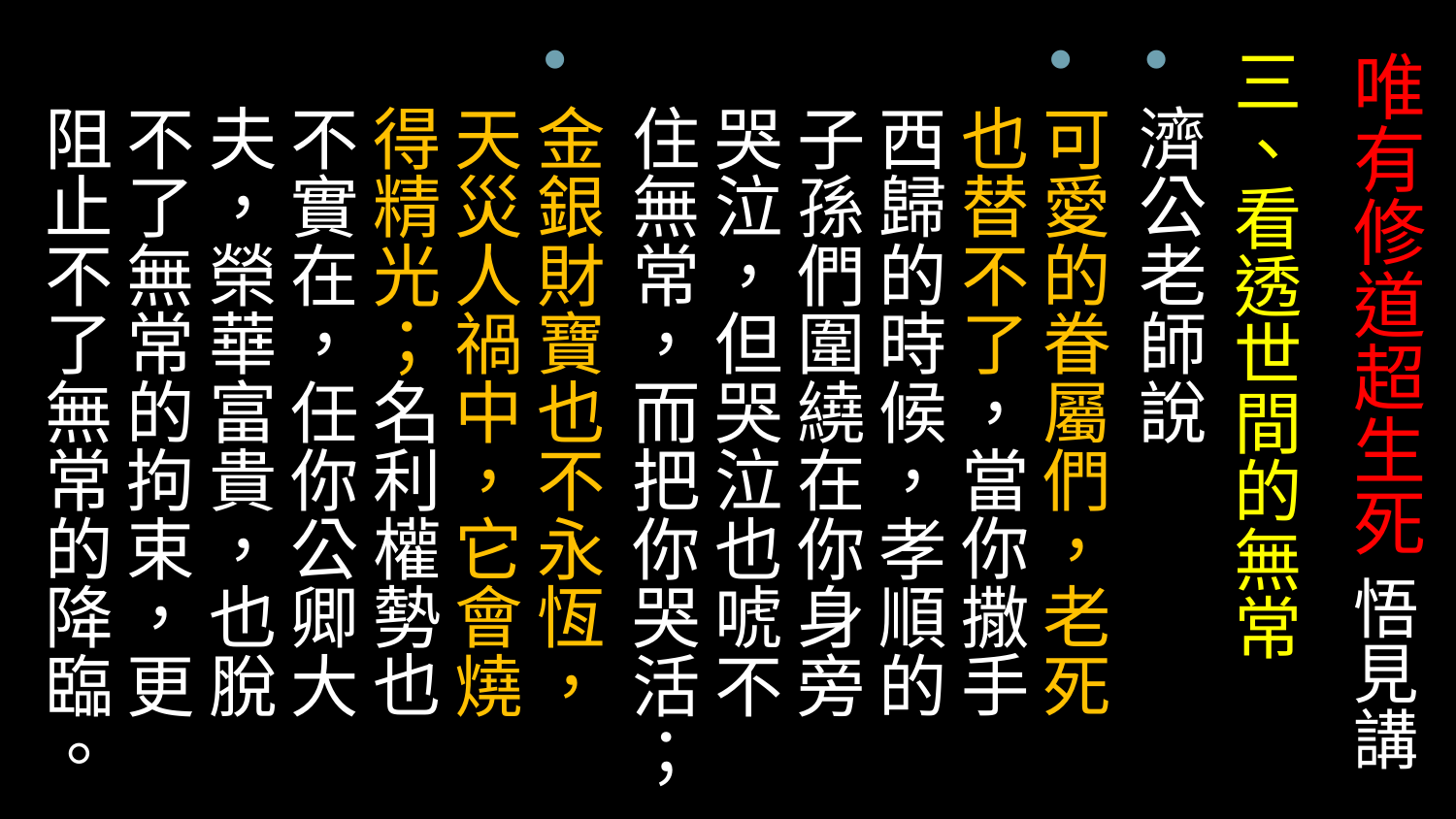

三、看透世間的無常
濟公老師說
可愛的眷屬們，老死也替不了，當你撒手西歸的時候，孝順的子孫們圍繞在你身旁哭泣，但哭泣也唬不住無常，而把你哭活；
金銀財寶也不永恆，天災人禍中，它會燒得精光；名利權勢也不實在，任你公卿大夫，榮華富貴，也脫不了無常的拘束，更阻止不了無常的降臨。
# 唯有修道超生死 悟見講